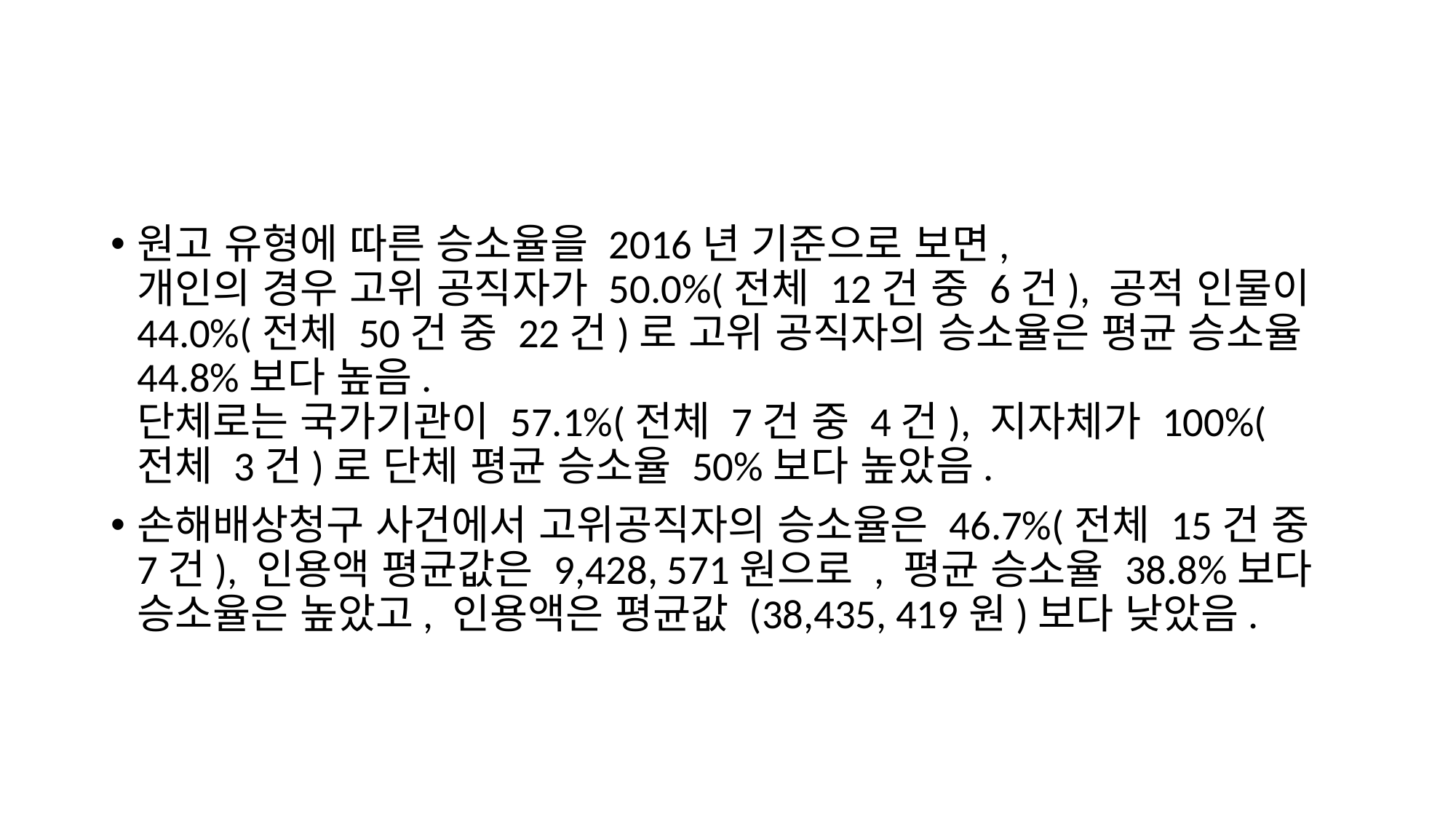

#
원고 유형에 따른 승소율을 2016년 기준으로 보면,
개인의 경우 고위 공직자가 50.0%(전체 12건 중 6건), 공적 인물이 44.0%(전체 50건 중 22건)로 고위 공직자의 승소율은 평균 승소율 44.8%보다 높음.
단체로는 국가기관이 57.1%(전체 7건 중 4건), 지자체가 100%(전체 3건)로 단체 평균 승소율 50%보다 높았음.
손해배상청구 사건에서 고위공직자의 승소율은 46.7%(전체 15건 중 7건), 인용액 평균값은 9,428, 571원으로 , 평균 승소율 38.8%보다 승소율은 높았고, 인용액은 평균값 (38,435, 419원)보다 낮았음.